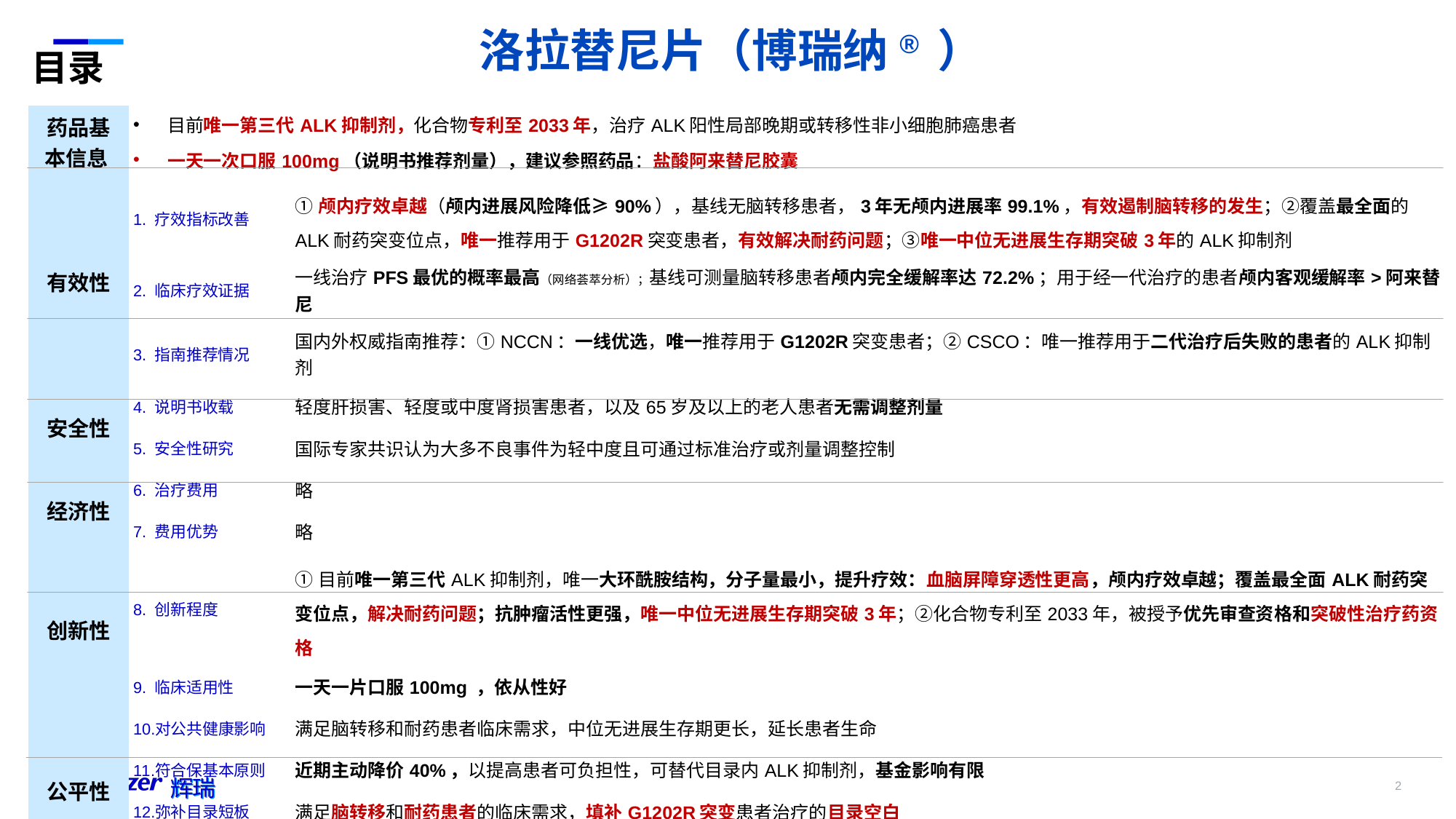

洛拉替尼片（博瑞纳® ）
# 目录
| 药品基本信息 | 目前唯一第三代ALK抑制剂，化合物专利至2033年，治疗ALK阳性局部晚期或转移性非小细胞肺癌患者 一天一次口服100mg（说明书推荐剂量），建议参照药品：盐酸阿来替尼胶囊 | 奈玛特韦片/利托那韦片 (下称Paxlovid) 用于治疗成人伴有进展为重症高风险因素的轻至中度新型冠状病毒肺炎（简称“新冠”）患者。 |
| --- | --- | --- |
| 有效性 | 疗效指标改善 | ①颅内疗效卓越（颅内进展风险降低≥90%），基线无脑转移患者，3年无颅内进展率99.1%，有效遏制脑转移的发生；②覆盖最全面的ALK耐药突变位点，唯一推荐用于G1202R突变患者，有效解决耐药问题；③唯一中位无进展生存期突破3年的ALK抑制剂 |
|  | 临床疗效证据 | 一线治疗PFS最优的概率最高（网络荟萃分析）；基线可测量脑转移患者颅内完全缓解率达72.2%；用于经一代治疗的患者颅内客观缓解率>阿来替尼 |
|  | 指南推荐情况 | 国内外权威指南推荐：①NCCN：一线优选，唯一推荐用于G1202R突变患者；②CSCO：唯一推荐用于二代治疗后失败的患者的ALK抑制剂 |
| 安全性 | 说明书收载 | 轻度肝损害、轻度或中度肾损害患者，以及65岁及以上的老人患者无需调整剂量 |
|  | 安全性研究 | 国际专家共识认为大多不良事件为轻中度且可通过标准治疗或剂量调整控制 |
| 经济性 | 治疗费用 | 略 |
|  | 费用优势 | 略 |
| 创新性 | 创新程度 | ①目前唯一第三代ALK抑制剂，唯一大环酰胺结构，分子量最小，提升疗效：血脑屏障穿透性更高，颅内疗效卓越；覆盖最全面ALK耐药突变位点，解决耐药问题；抗肿瘤活性更强，唯一中位无进展生存期突破3年；②化合物专利至2033年，被授予优先审查资格和突破性治疗药资格 |
|  | 临床适用性 | 一天一片口服100mg ，依从性好 |
| 公平性 | 对公共健康影响 | 满足脑转移和耐药患者临床需求，中位无进展生存期更长，延长患者生命 |
|  | 符合保基本原则 | 近期主动降价40%，以提高患者可负担性，可替代目录内ALK抑制剂，基金影响有限 |
|  | 弥补目录短板 | 满足脑转移和耐药患者的临床需求，填补G1202R突变患者治疗的目录空白 |
|  | 医保管理难度 | 一天一片口服100mg ，依从性好，为靶向药，不易被滥用 |